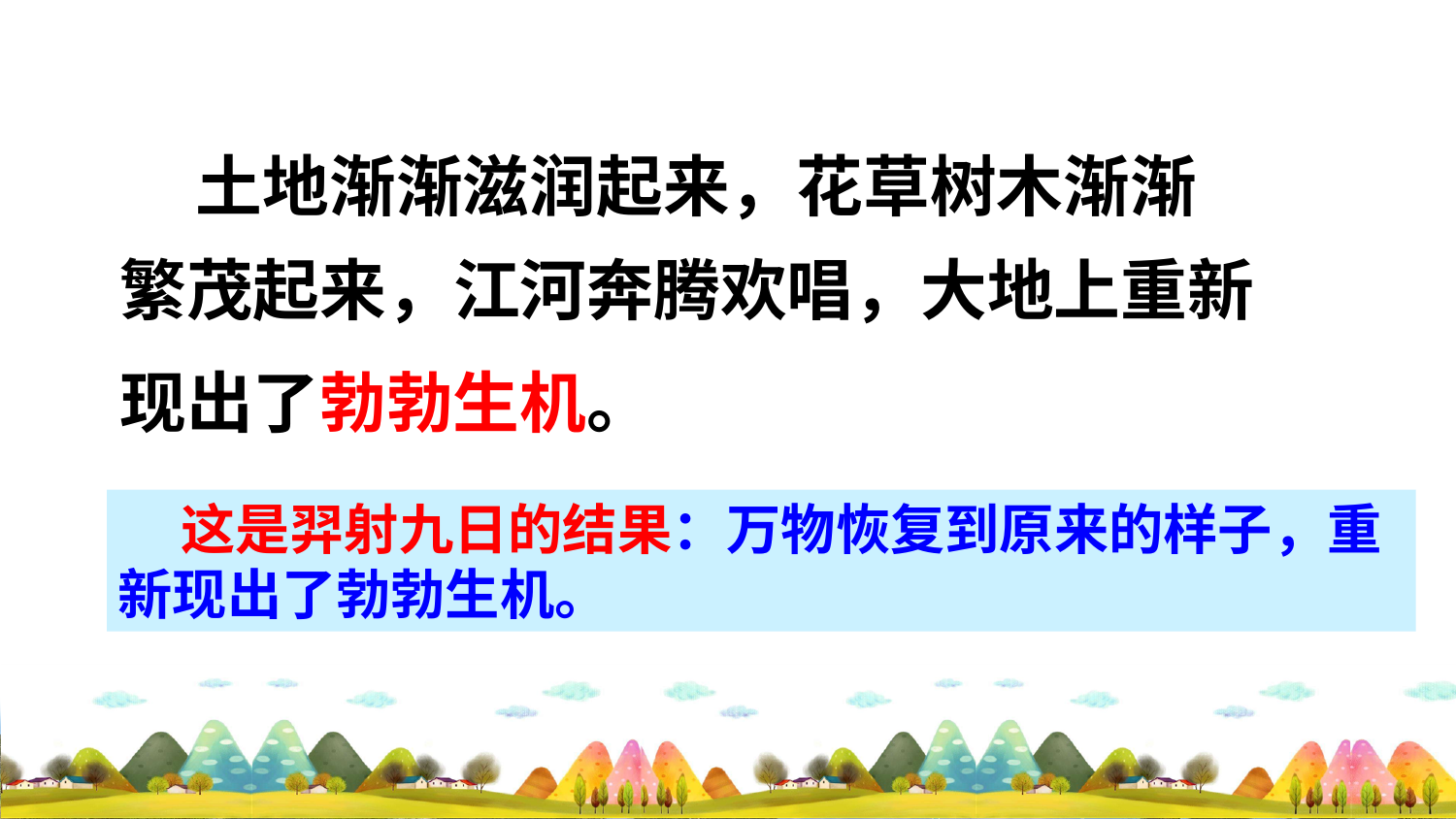

土地渐渐滋润起来，花草树木渐渐繁茂起来，江河奔腾欢唱，大地上重新现出了勃勃生机。
    这是羿射九日的结果：万物恢复到原来的样子，重新现出了勃勃生机。